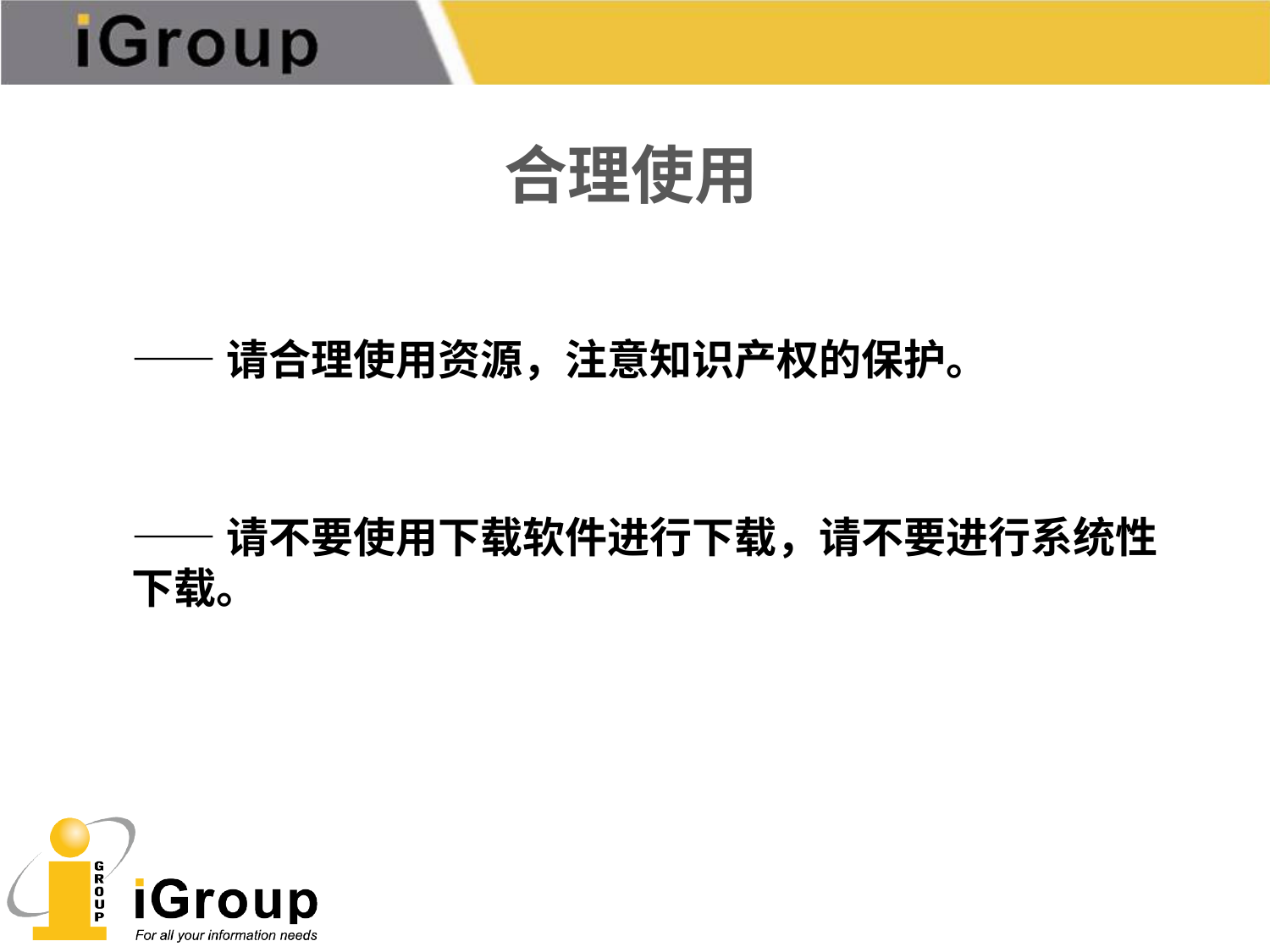

合理使用
——请合理使用资源，注意知识产权的保护。

——请不要使用下载软件进行下载，请不要进行系统性下载。